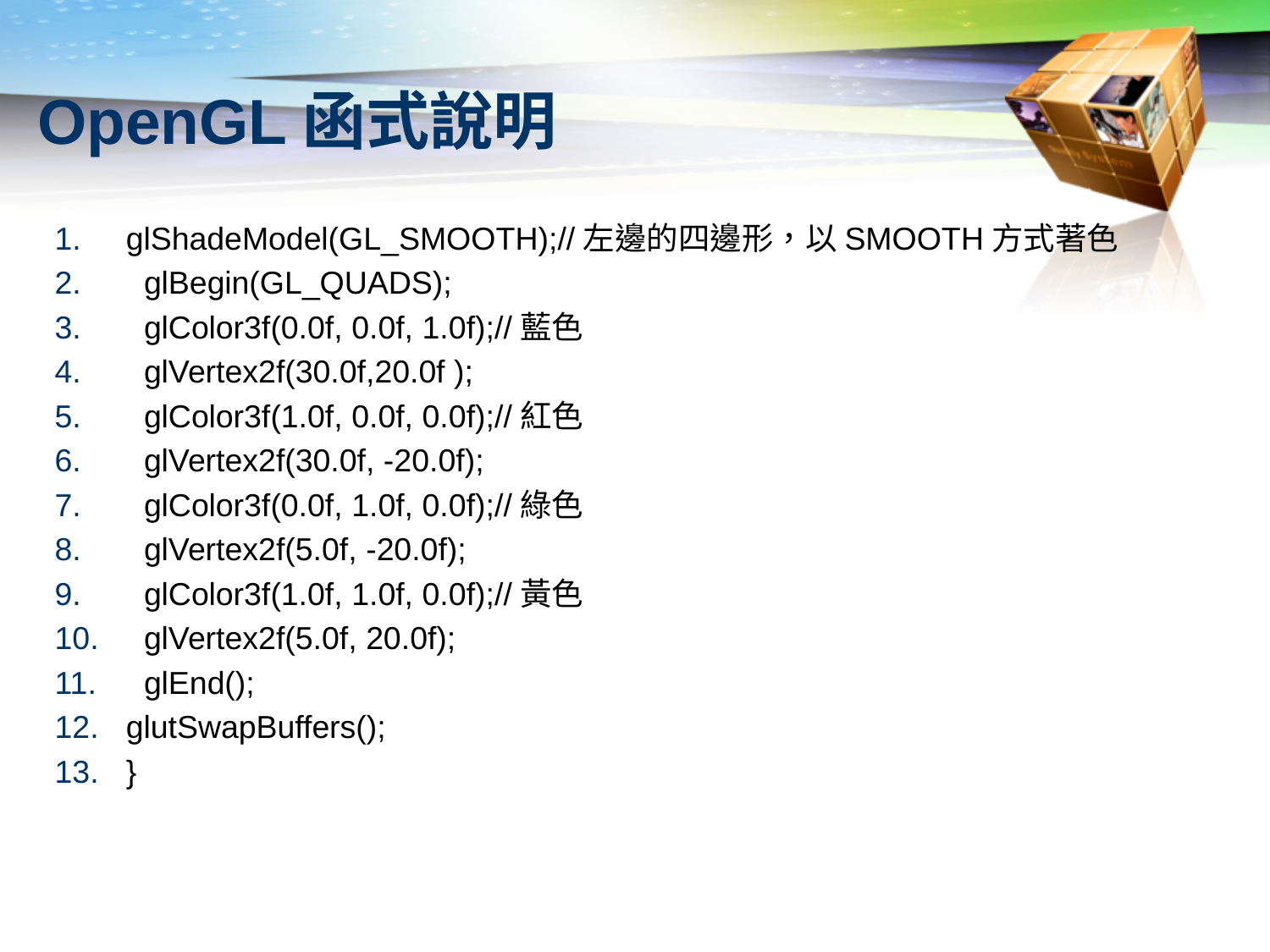

# OpenGL函式說明
glShadeModel(GL_SMOOTH);//左邊的四邊形，以SMOOTH方式著色
  glBegin(GL_QUADS);
  glColor3f(0.0f, 0.0f, 1.0f);//藍色
  glVertex2f(30.0f,20.0f );
  glColor3f(1.0f, 0.0f, 0.0f);//紅色
  glVertex2f(30.0f, -20.0f);
  glColor3f(0.0f, 1.0f, 0.0f);//綠色
  glVertex2f(5.0f, -20.0f);
  glColor3f(1.0f, 1.0f, 0.0f);//黃色
  glVertex2f(5.0f, 20.0f);
  glEnd();
glutSwapBuffers();
}